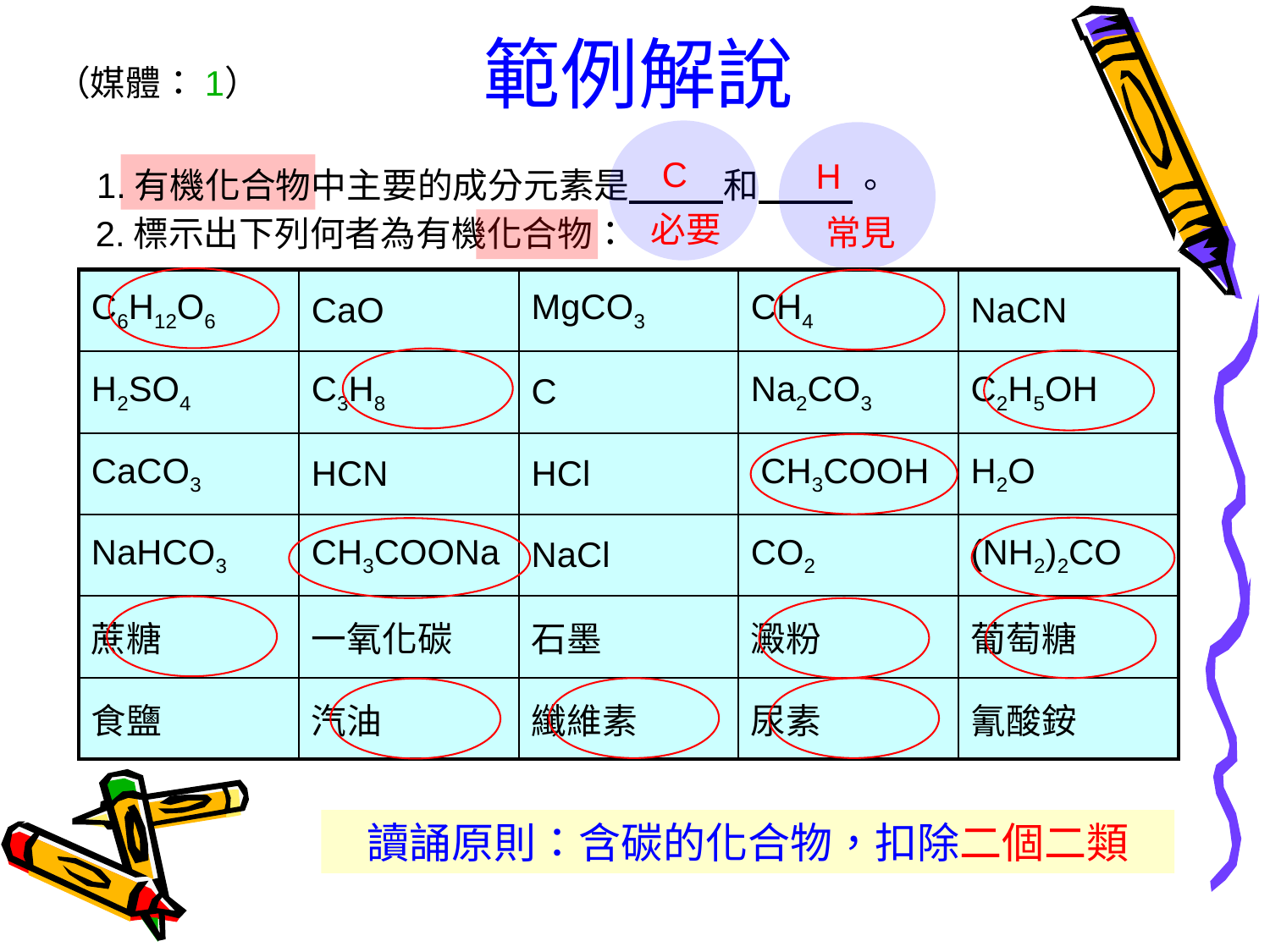

# 範例解說
（媒體：1）

必要

常見
 C
 H
     1.有機化合物中主要的成分元素是            和            。
     2.標示出下列何者為有機化合物：

| C6H12O6 | CaO | MgCO3 | CH4 | NaCN |
| --- | --- | --- | --- | --- |
| H2SO4 | C3H8 | C | Na2CO3 | C2H5OH |
| CaCO3 | HCN | HCl | CH3COOH | H2O |
| NaHCO3 | CH3COONa | NaCl | CO2 | (NH2)2CO |
| 蔗糖 | 一氧化碳 | 石墨 | 澱粉 | 葡萄糖 |
| 食鹽 | 汽油 | 纖維素 | 尿素 | 氰酸銨 |

讀誦原則：含碳的化合物，扣除二個二類